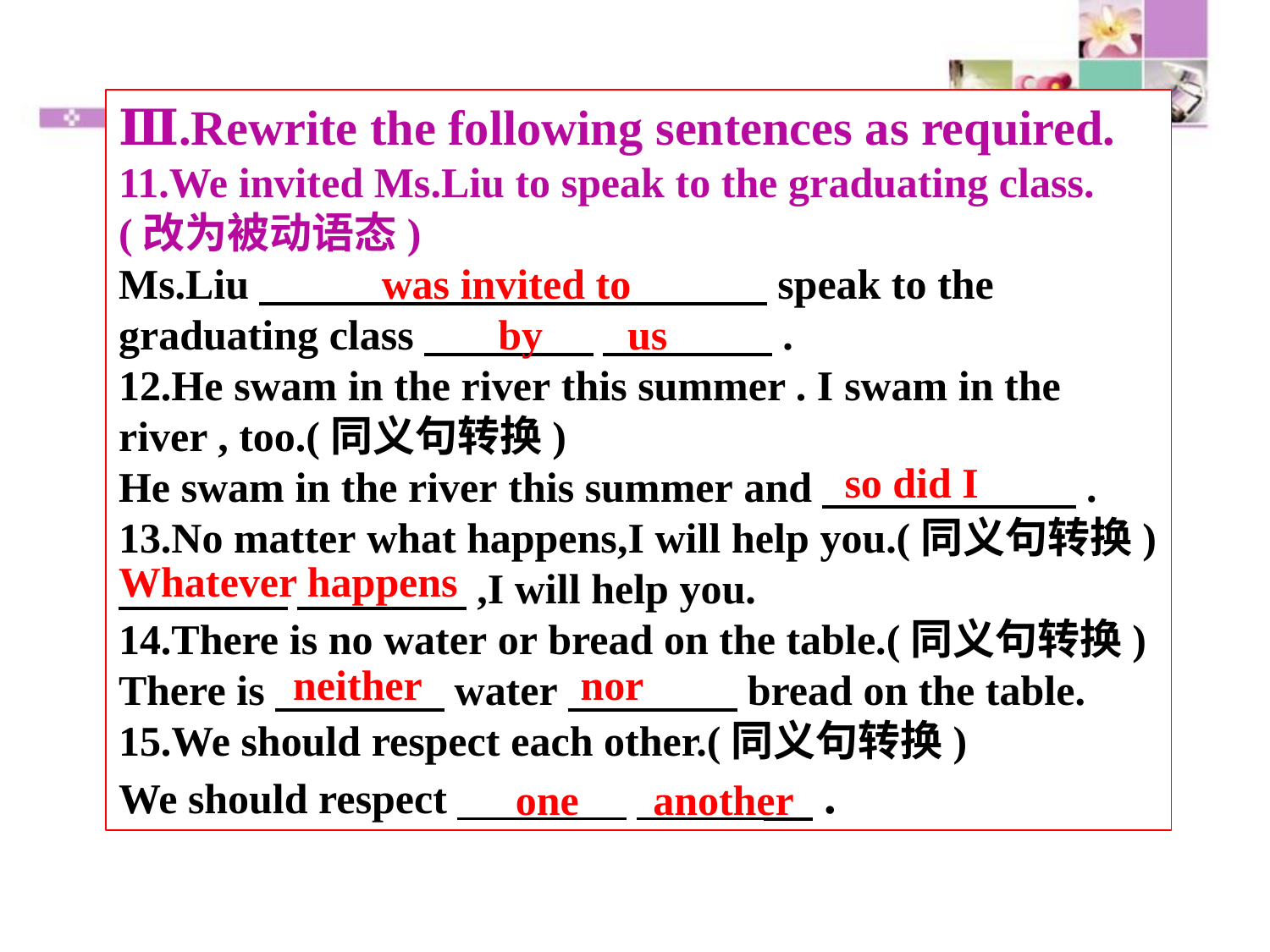

Ⅲ.Rewrite the following sentences as required.
11.We invited Ms.Liu to speak to the graduating class.(改为被动语态)
Ms.Liu　　　　　　　　　　　　speak to the graduating class　　　　 　　　　.
12.He swam in the river this summer . I swam in the river , too.(同义句转换)
He swam in the river this summer and　　　　　　.
13.No matter what happens,I will help you.(同义句转换)
　　　　 　　　　,I will help you.
14.There is no water or bread on the table.(同义句转换)
There is　　　　water　　　　bread on the table.
15.We should respect each other.(同义句转换)
We should respect　　　　 　　　　.
was invited to
           by        us
so did I
Whatever happens
neither               nor
one       another